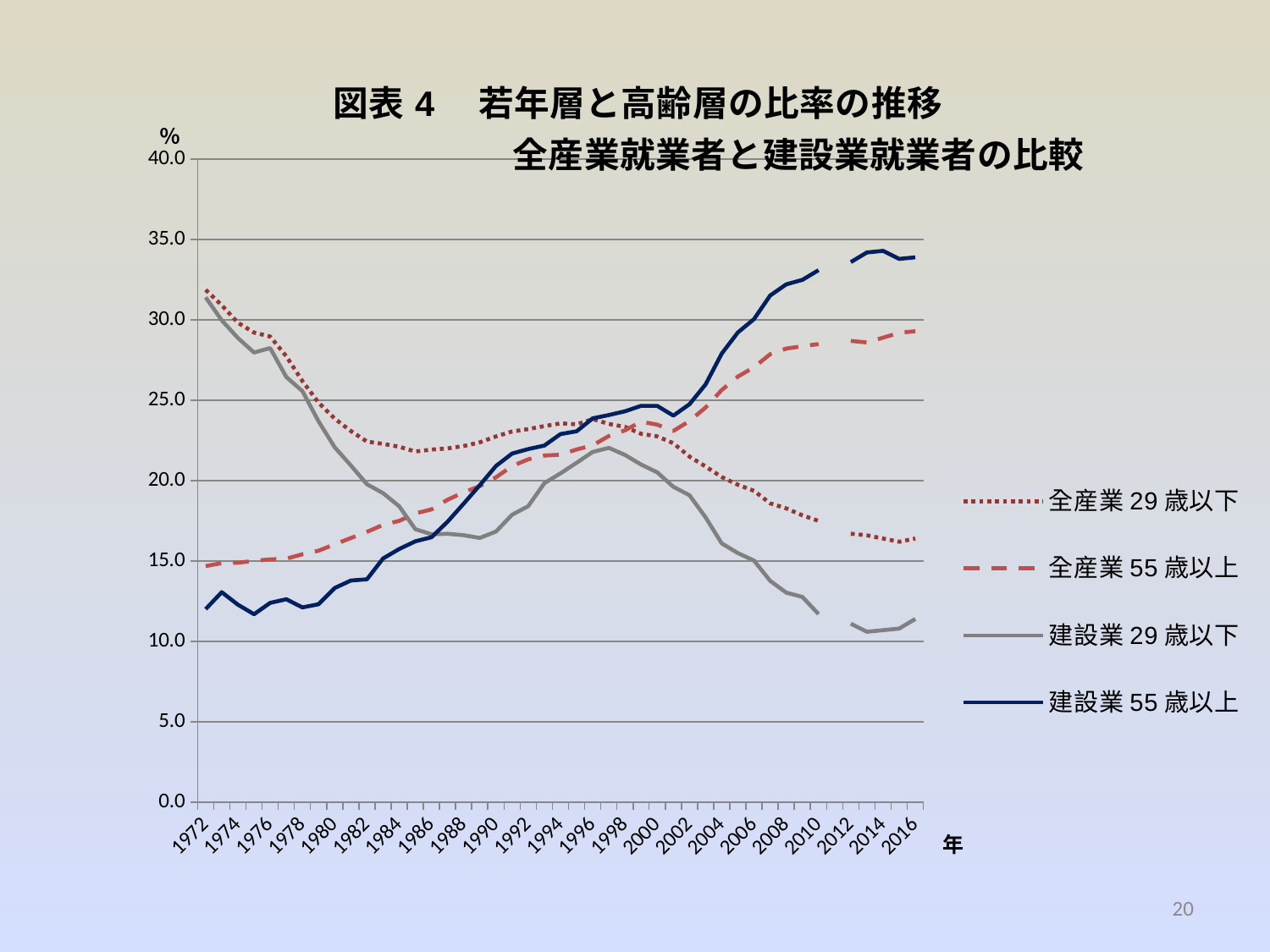

### Chart: 図表4　若年層と高齢層の比率の推移
　　　　　　　　　全産業就業者と建設業就業者の比較

| Category | 全産業29歳以下 | 全産業55歳以上 | 建設業29歳以下 | 建設業55歳以上 |
|---|---|---|---|---|
| 1972 | 31.876706984003103 | 14.6898166211471 | 31.408775981524222 | 12.0092378752887 |
| 1973 | 30.91842555618937 | 14.869747100209175 | 29.978586723768718 | 13.06209850107067 |
| 1974 | 29.826236394882567 | 14.894023295780027 | 28.879310344827587 | 12.284482758620697 |
| 1975 | 29.21692513880913 | 15.01053034654414 | 27.97494780793317 | 11.691022964509393 |
| 1976 | 28.969834945930543 | 15.101498766837413 | 28.252032520325162 | 12.39837398373982 |
| 1977 | 27.74241856982403 | 15.144140771246718 | 26.45290581162323 | 12.625250501002002 |
| 1978 | 26.20192307692306 | 15.4215976331361 | 25.576923076923055 | 12.115384615384627 |
| 1979 | 24.858550830443512 | 15.641540427085236 | 23.69402985074627 | 12.313432835820919 |
| 1980 | 23.86199421965319 | 16.040462427745663 | 22.080291970802904 | 13.32116788321167 |
| 1981 | 23.096219315534828 | 16.430747177925063 | 20.95588235294116 | 13.786764705882353 |
| 1982 | 22.437034409365022 | 16.814473217453013 | 19.778188539741187 | 13.863216266173756 |
| 1983 | 22.29199372056515 | 17.25100296528869 | 19.22365988909425 | 15.157116451016636 |
| 1984 | 22.11238293444329 | 17.499132847728017 | 18.406072106261842 | 15.749525616698294 |
| 1985 | 21.818494919924227 | 17.96108145341829 | 16.981132075471663 | 16.22641509433962 |
| 1986 | 21.93746796514609 | 18.212882282590126 | 16.666666666666664 | 16.47940074906365 |
| 1987 | 22.009812214515293 | 18.81238369142277 | 16.69793621013131 | 17.448405253283276 |
| 1988 | 22.15937448011979 | 19.28131758442853 | 16.60714285714284 | 18.571428571428573 |
| 1989 | 22.38903394255873 | 19.663838120104455 | 16.43598615916953 | 19.72318339100346 |
| 1990 | 22.755640902544386 | 20.21123379740759 | 16.83673469387755 | 20.918367346938776 |
| 1991 | 23.06484534463809 | 20.91380122468207 | 17.880794701986737 | 21.688741721854303 |
| 1992 | 23.213175885643256 | 21.333126165320074 | 18.416801292407108 | 21.9709208400646 |
| 1993 | 23.395348837209276 | 21.565891472868216 | 19.84375 | 22.1875 |
| 1994 | 23.570432357043213 | 21.61785216178524 | 20.458015267175572 | 22.900763358778626 |
| 1995 | 23.509369676320244 | 21.945175778225163 | 21.116138763197608 | 23.07692307692306 |
| 1996 | 23.83595436324393 | 22.201665124884386 | 21.791044776119403 | 23.880597014925335 |
| 1997 | 23.53210309592802 | 22.78481012658229 | 22.043795620437937 | 24.087591240875895 |
| 1998 | 23.349708320540373 | 23.134786613447957 | 21.60120845921454 | 24.3202416918429 |
| 1999 | 22.91860105230579 | 23.67688022284123 | 21.00456621004566 | 24.657534246575317 |
| 2000 | 22.75829972075706 | 23.487434067638826 | 20.52067381316995 | 24.655436447166906 |
| 2001 | 22.333125389893947 | 23.097317529631926 | 19.620253164556978 | 24.050632911392402 |
| 2002 | 21.50078988941548 | 23.712480252764593 | 19.093851132686105 | 24.757281553398077 |
| 2003 | 20.883470550981613 | 24.55668144395187 | 17.715231788079468 | 25.99337748344371 |
| 2004 | 20.224364038552693 | 25.643861589508628 | 16.095890410958905 | 27.910958904109595 |
| 2005 | 19.745122718690986 | 26.47891755821271 | 15.492957746478869 | 29.225352112676056 |
| 2006 | 19.36696960200564 | 27.06048260733309 | 15.0268336314848 | 30.053667262969586 |
| 2007 | 18.59014348097314 | 27.86961946350591 | 13.768115942028983 | 31.521739130434767 |
| 2008 | 18.277212216131538 | 28.222396241190257 | 13.035381750465548 | 32.21601489757918 |
| 2009 | 17.844635466411987 | 28.366762177650433 | 12.76595744680851 | 32.49516441005803 |
| 2010 | 17.5 | 28.5 | 11.7 | 33.1 |
| 2011 | None | None | None | None |
| 2012 | 16.7 | 28.7 | 11.1 | 33.6 |
| 2013 | 16.6 | 28.6 | 10.6 | 34.2 |
| 2014 | 16.4 | 28.9 | 10.7 | 34.300000000000004 |
| 2015 | 16.2 | 29.2 | 10.8 | 33.800000000000004 |
| 2016 | 16.4 | 29.3 | 11.4 | 33.9 |
20